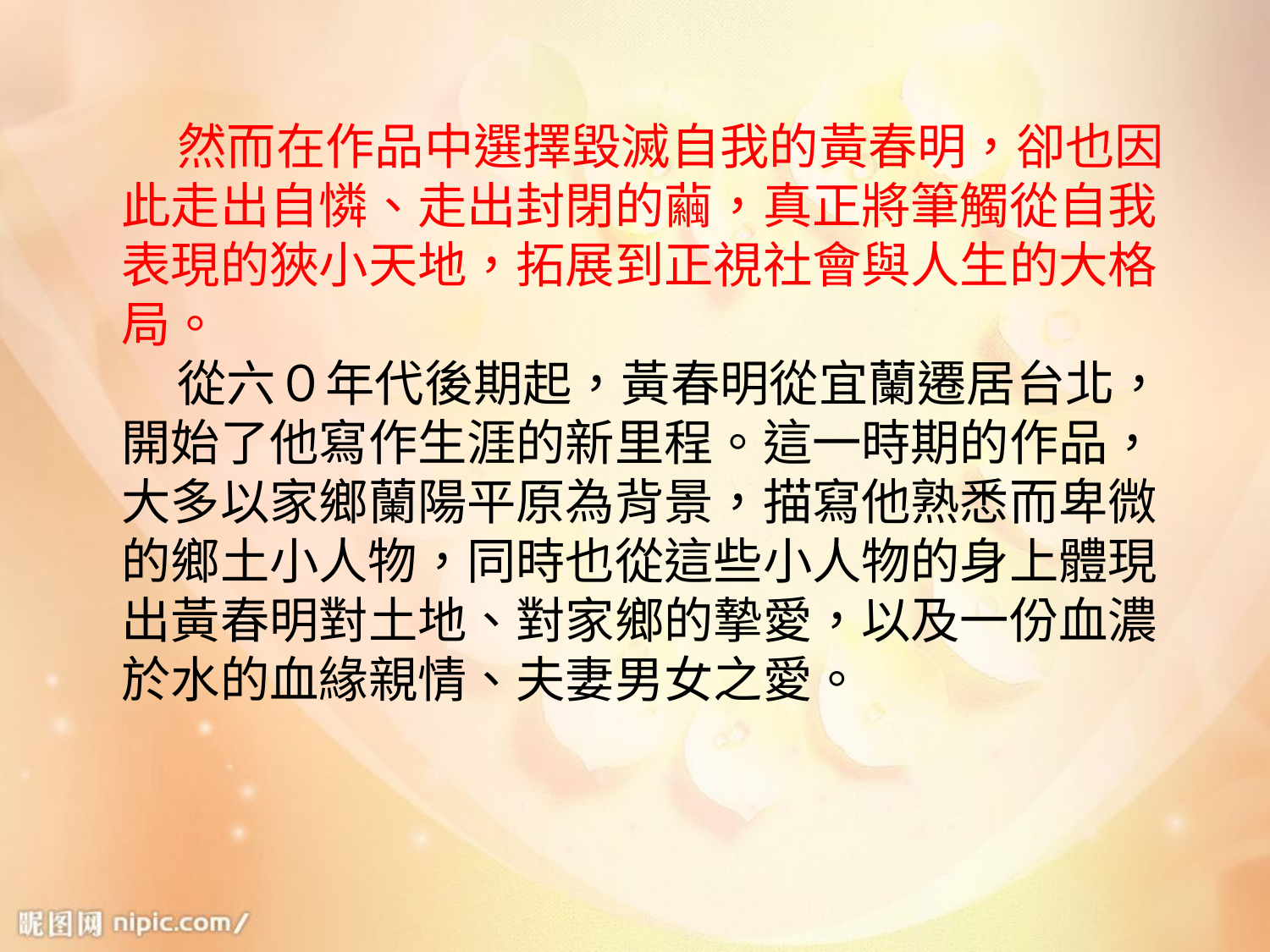

然而在作品中選擇毀滅自我的黃春明，卻也因此走出自憐、走出封閉的繭，真正將筆觸從自我表現的狹小天地，拓展到正視社會與人生的大格局。
    從六０年代後期起，黃春明從宜蘭遷居台北，開始了他寫作生涯的新里程。這一時期的作品，大多以家鄉蘭陽平原為背景，描寫他熟悉而卑微的鄉土小人物，同時也從這些小人物的身上體現出黃春明對土地、對家鄉的摯愛，以及一份血濃於水的血緣親情、夫妻男女之愛。